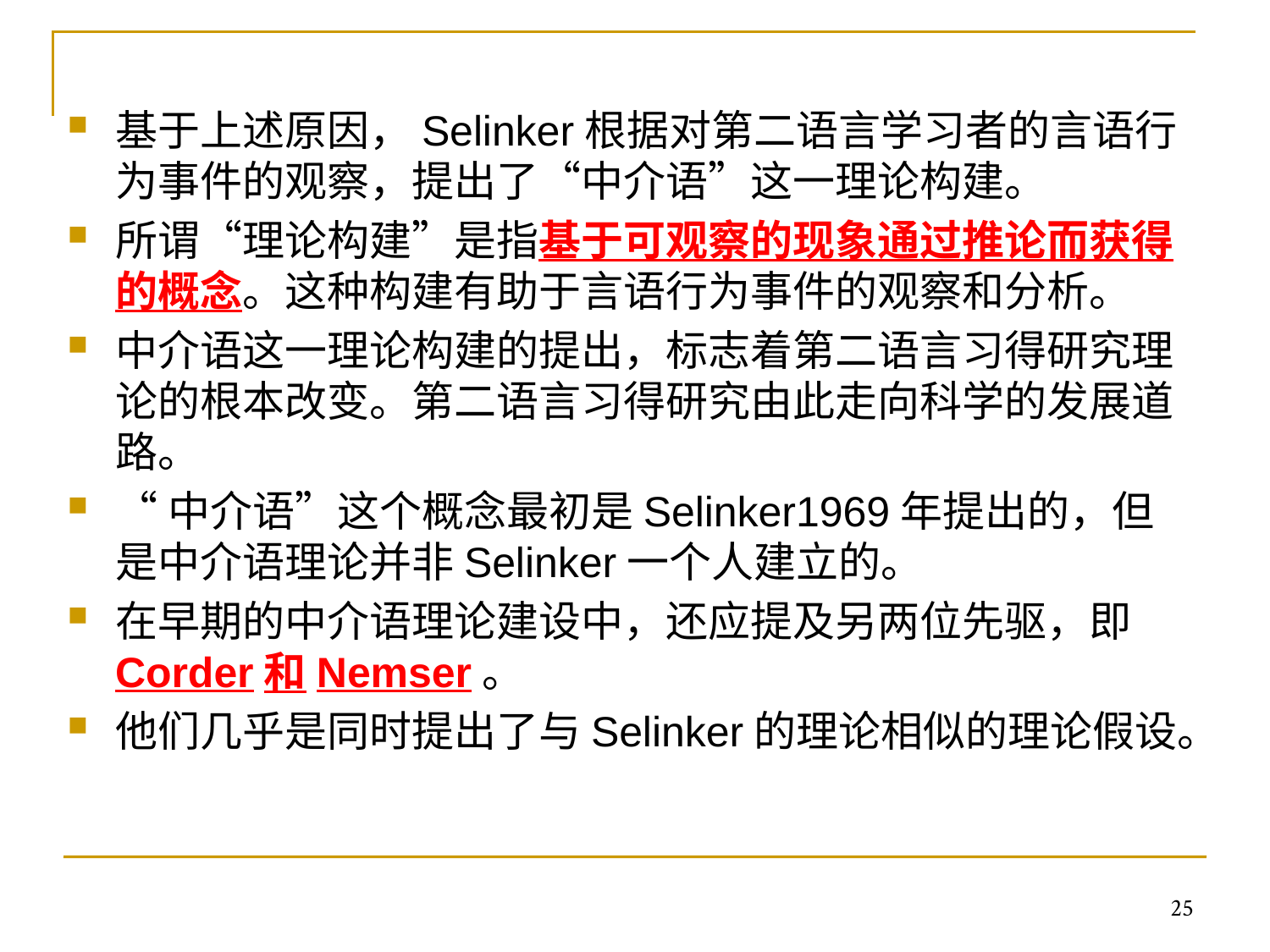

基于上述原因，Selinker根据对第二语言学习者的言语行为事件的观察，提出了“中介语”这一理论构建。
所谓“理论构建”是指基于可观察的现象通过推论而获得的概念。这种构建有助于言语行为事件的观察和分析。
中介语这一理论构建的提出，标志着第二语言习得研究理论的根本改变。第二语言习得研究由此走向科学的发展道路。
“中介语”这个概念最初是Selinker1969年提出的，但是中介语理论并非Selinker一个人建立的。
在早期的中介语理论建设中，还应提及另两位先驱，即Corder和Nemser。
他们几乎是同时提出了与Selinker的理论相似的理论假设。

25